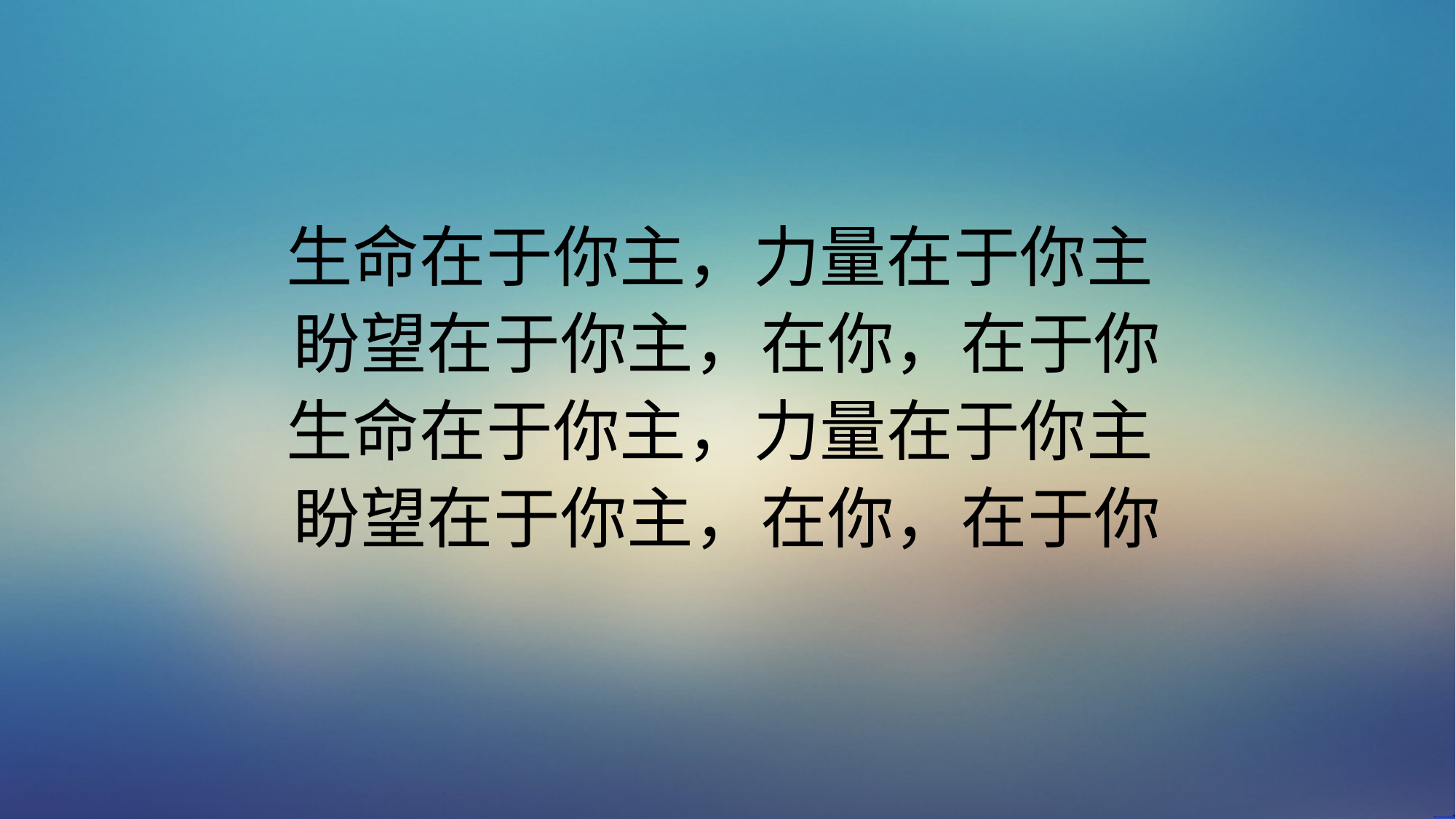

#
生命在于你主，力量在于你主
盼望在于你主，在你，在于你
生命在于你主，力量在于你主
盼望在于你主，在你，在于你